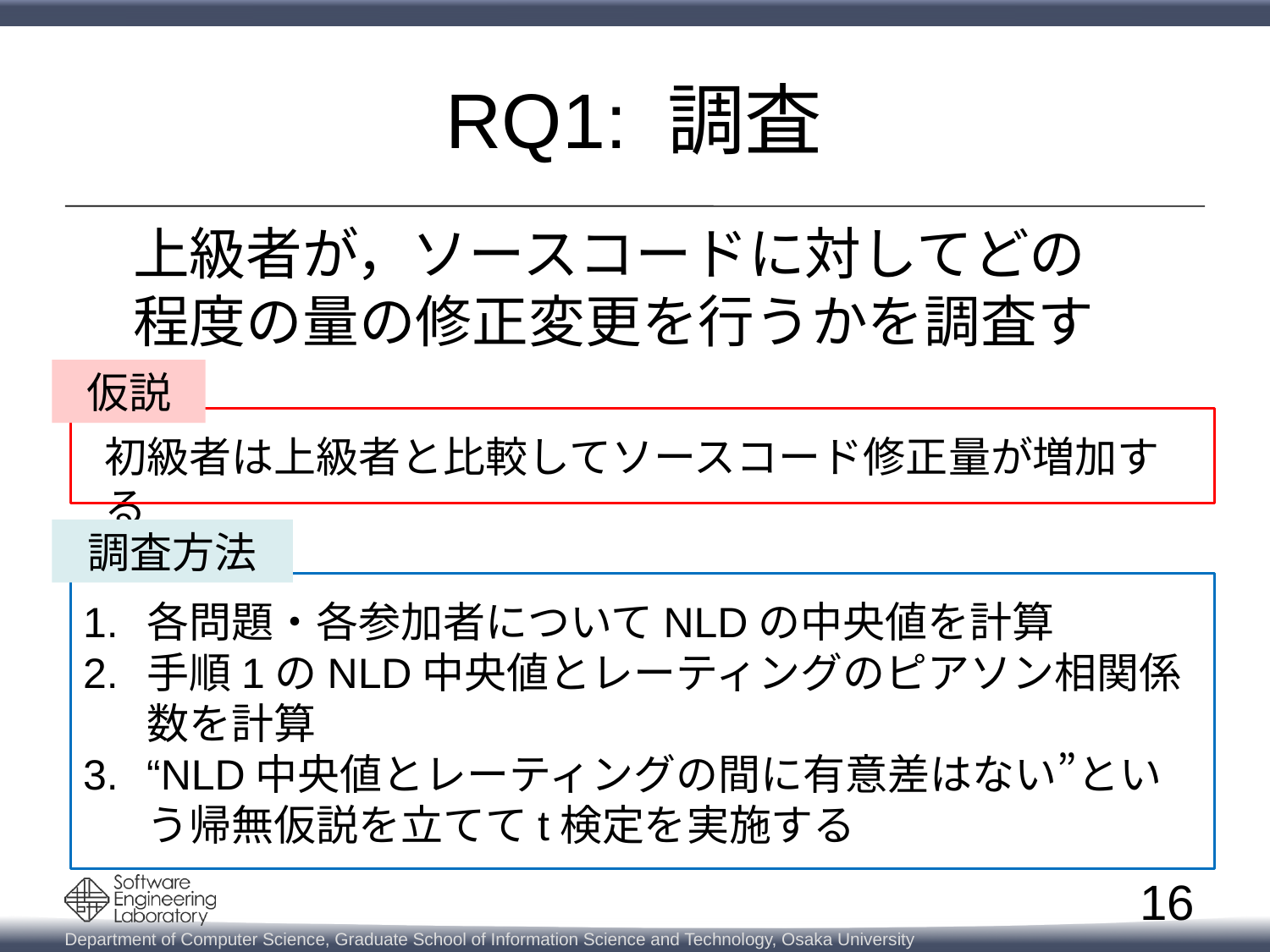

# RQ1: 調査
上級者が，ソースコードに対してどの程度の量の修正変更を行うかを調査する
仮説

初級者は上級者と比較してソースコード修正量が増加する
調査方法

各問題・各参加者についてNLDの中央値を計算
手順1のNLD中央値とレーティングのピアソン相関係数を計算
“NLD中央値とレーティングの間に有意差はない”という帰無仮説を立ててt検定を実施する
16